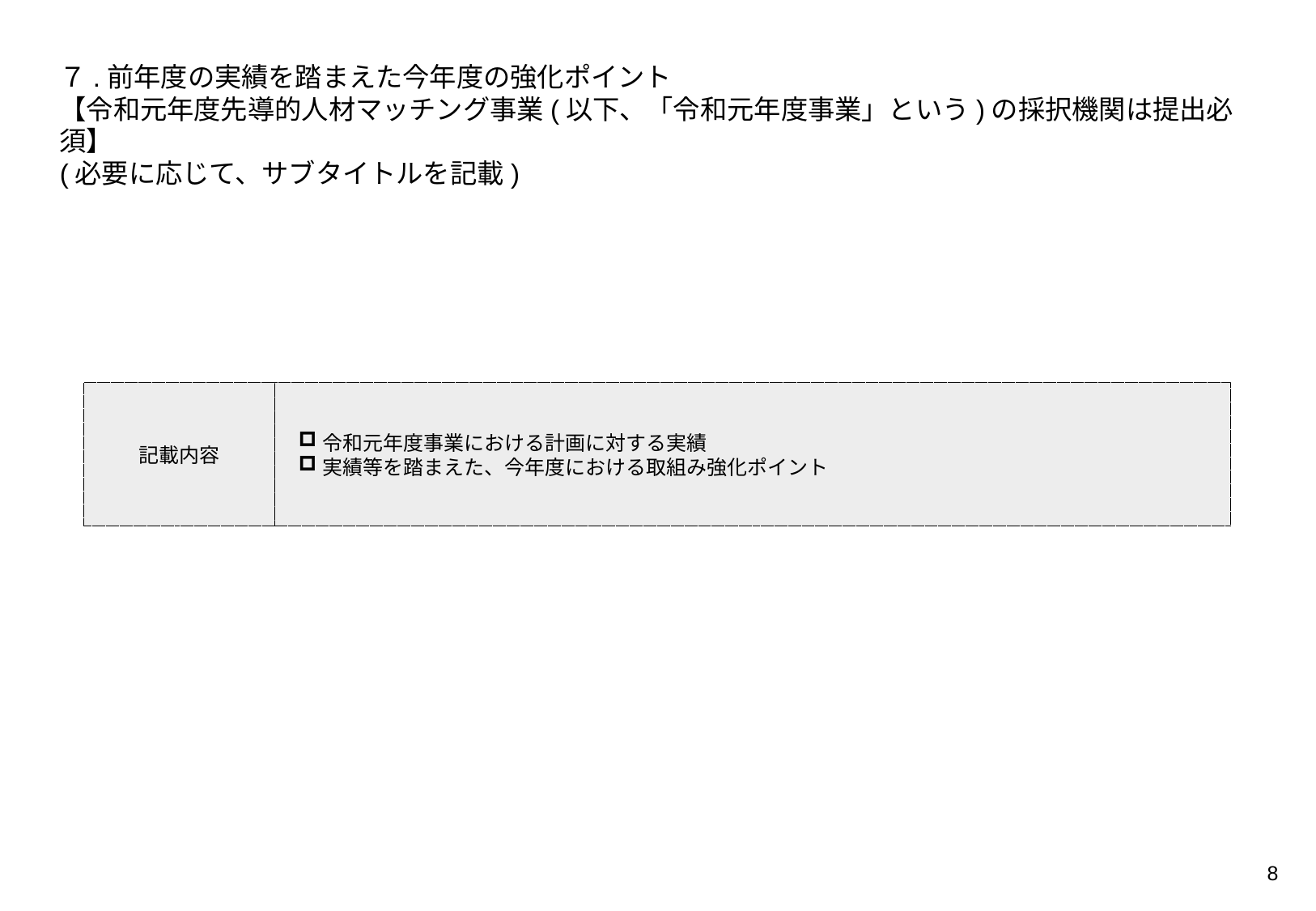

７.前年度の実績を踏まえた今年度の強化ポイント
【令和元年度先導的人材マッチング事業(以下、「令和元年度事業」という)の採択機関は提出必須】
(必要に応じて、サブタイトルを記載)
記載内容
令和元年度事業における計画に対する実績
実績等を踏まえた、今年度における取組み強化ポイント
8